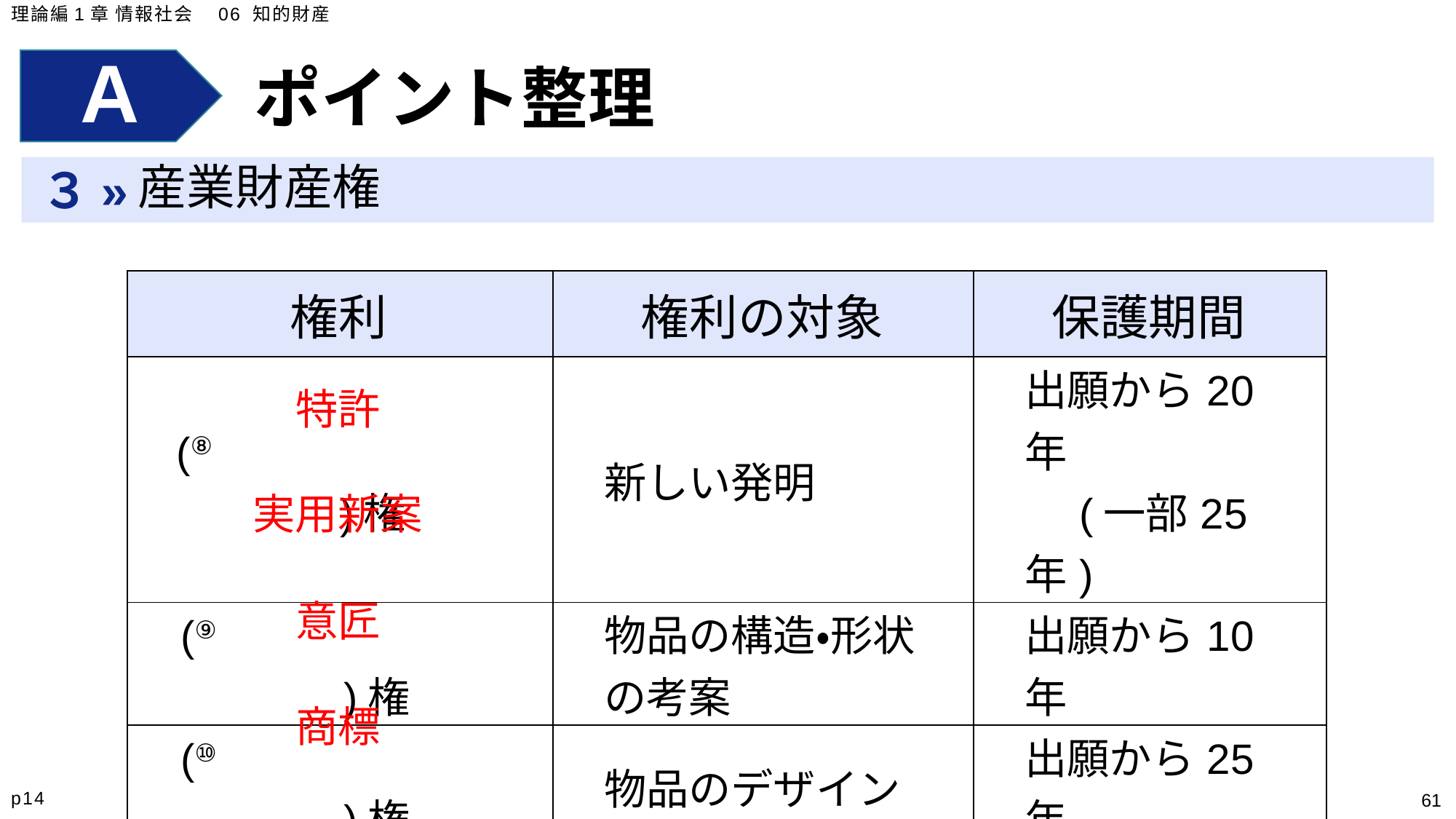

理論編1章 情報社会　06 知的財産
ポイント整理
産業財産権
| 権利 | 権利の対象 | 保護期間 |
| --- | --- | --- |
| (⑧　　　　　　　　)権 | 新しい発明 | 出願から20年 　(一部25年) |
| (⑨　　　　　　　　)権 | 物品の構造・形状の考案 | 出願から10年 |
| (⑩　　　　　　　　)権 | 物品のデザイン | 出願から25年 |
| (⑪　　　　　　　　)権 | 商品やサービスのマーク | 登録から10年 |
特許
実用新案
意匠
商標
p14
61